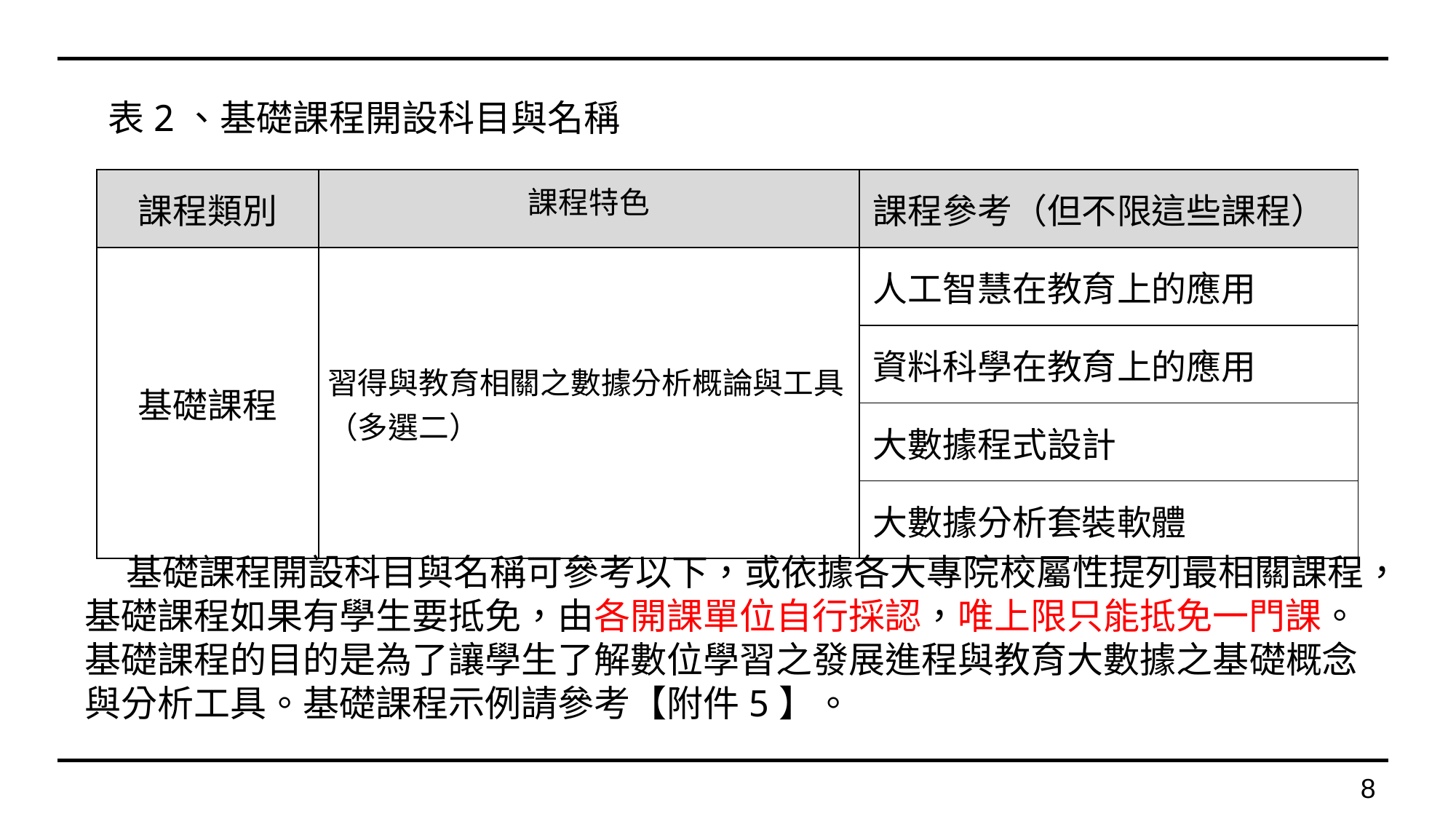

表2、基礎課程開設科目與名稱
| 課程類別 | 課程特色 | 課程參考（但不限這些課程） |
| --- | --- | --- |
| 基礎課程 | 習得與教育相關之數據分析概論與工具（多選二） | 人工智慧在教育上的應用 |
|  |  | 資料科學在教育上的應用 |
|  |  | 大數據程式設計 |
|  |  | 大數據分析套裝軟體 |
    基礎課程開設科目與名稱可參考以下，或依據各大專院校屬性提列最相關課程，基礎課程如果有學生要抵免，由各開課單位自行採認，唯上限只能抵免一門課。基礎課程的目的是為了讓學生了解數位學習之發展進程與教育大數據之基礎概念與分析工具。基礎課程示例請參考【附件5】。
8